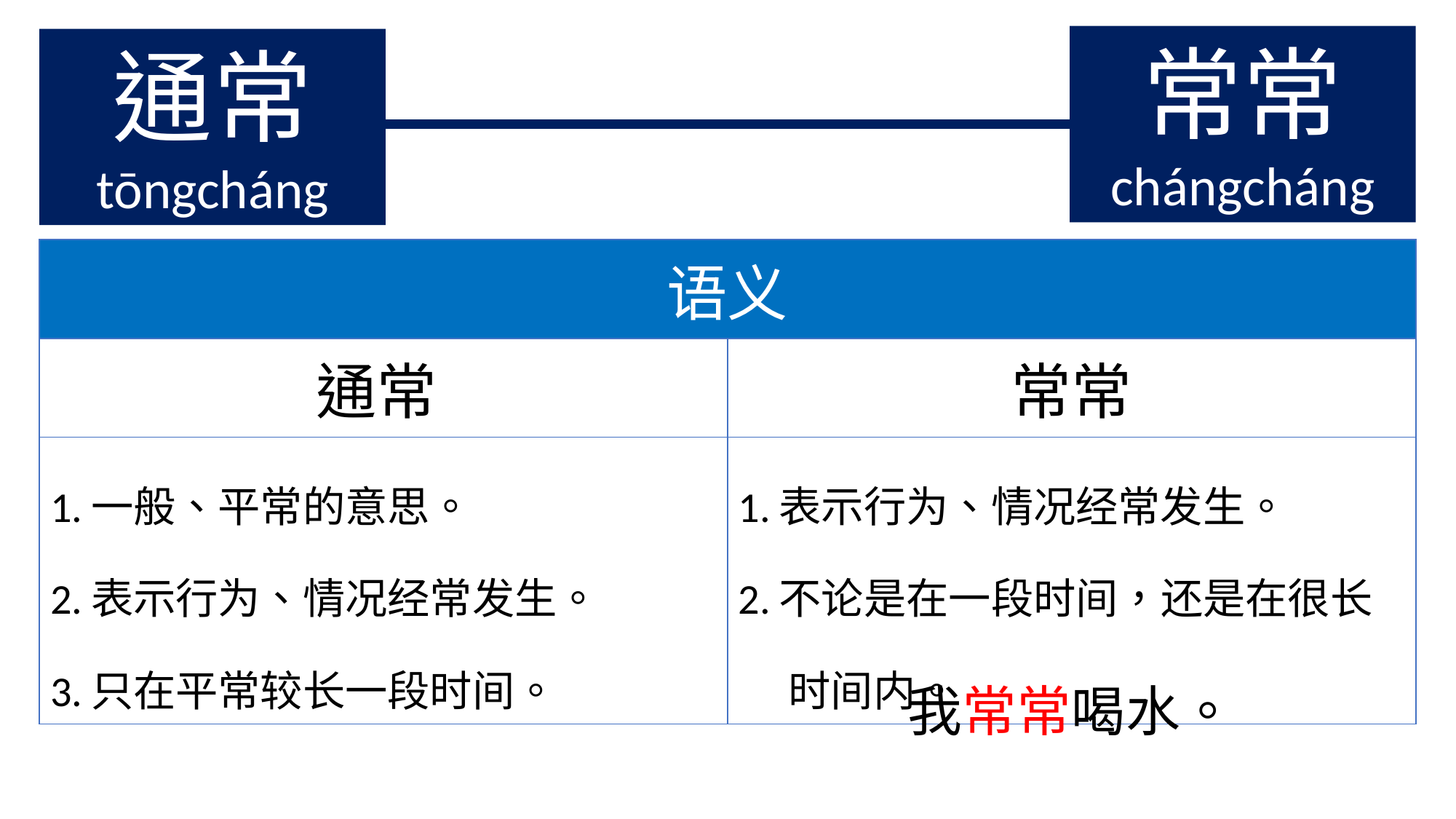

常常
chángcháng
通常
tōngcháng
| 语义 |  |
| --- | --- |
| 通常 | 常常 |
| 1.一般、平常的意思。 2.表示行为、情况经常发生。 3.只在平常较长一段时间。 | 1.表示行为、情况经常发生。 2.不论是在一段时间，还是在很长 时间内。 |
我常常喝水。